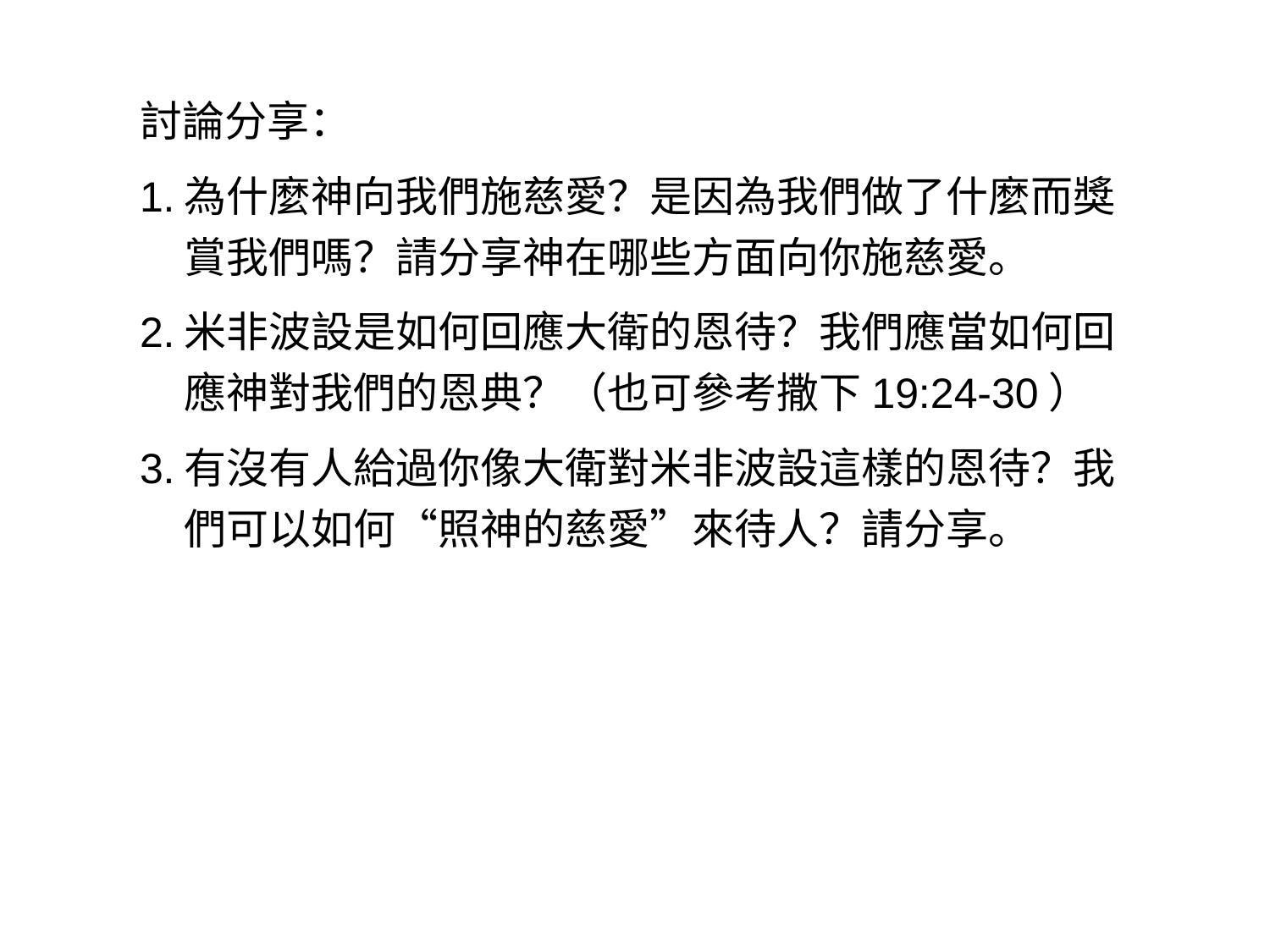

討論分享：
為什麼神向我們施慈愛？是因為我們做了什麼而獎賞我們嗎？請分享神在哪些方面向你施慈愛。
米非波設是如何回應大衛的恩待？我們應當如何回應神對我們的恩典？（也可參考撒下19:24-30）
有沒有人給過你像大衛對米非波設這樣的恩待？我們可以如何“照神的慈愛”來待人？請分享。